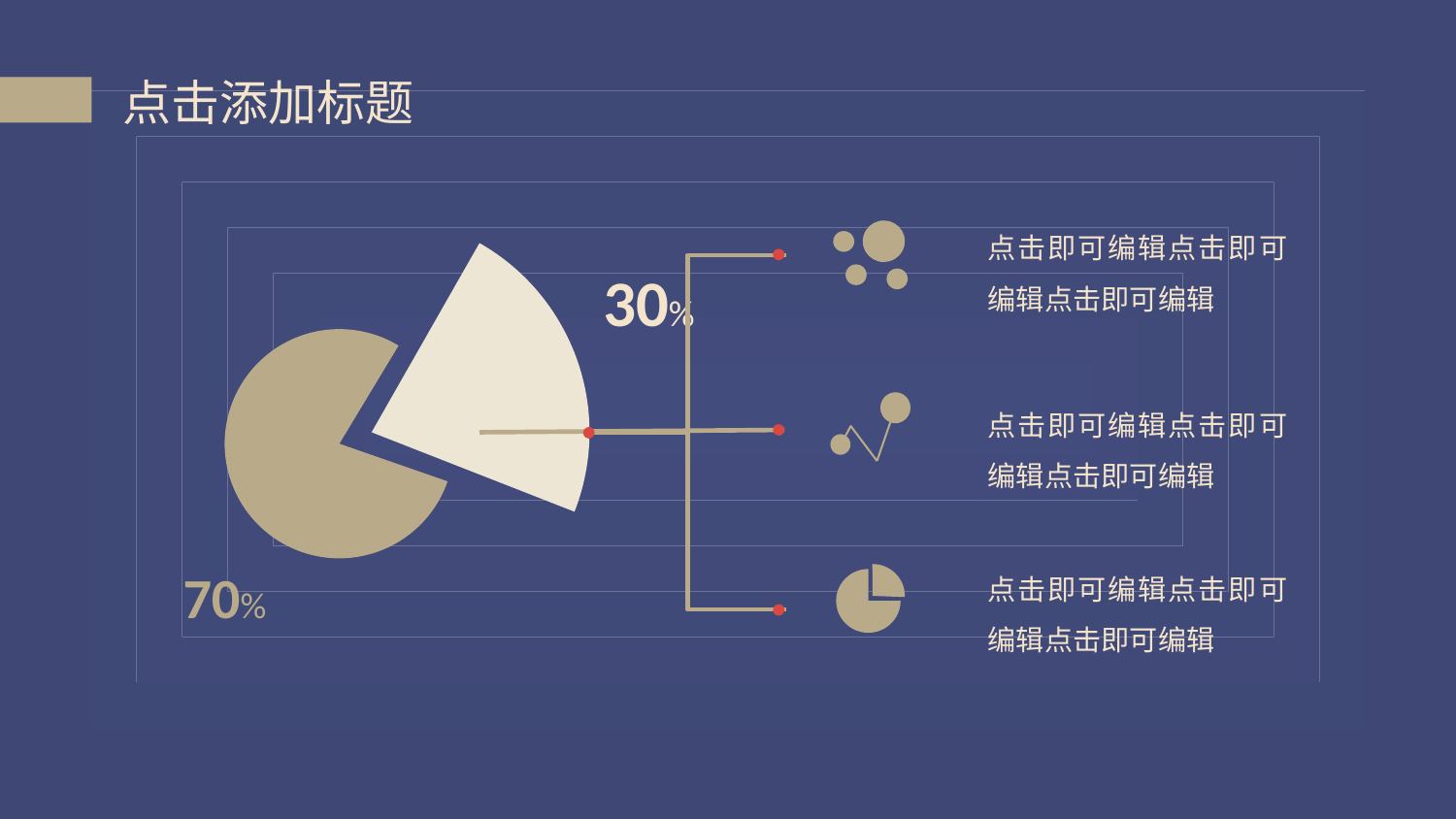

点击添加标题

点击即可编辑点击即可编辑点击即可编辑

30%

点击即可编辑点击即可编辑点击即可编辑

点击即可编辑点击即可编辑点击即可编辑
70%